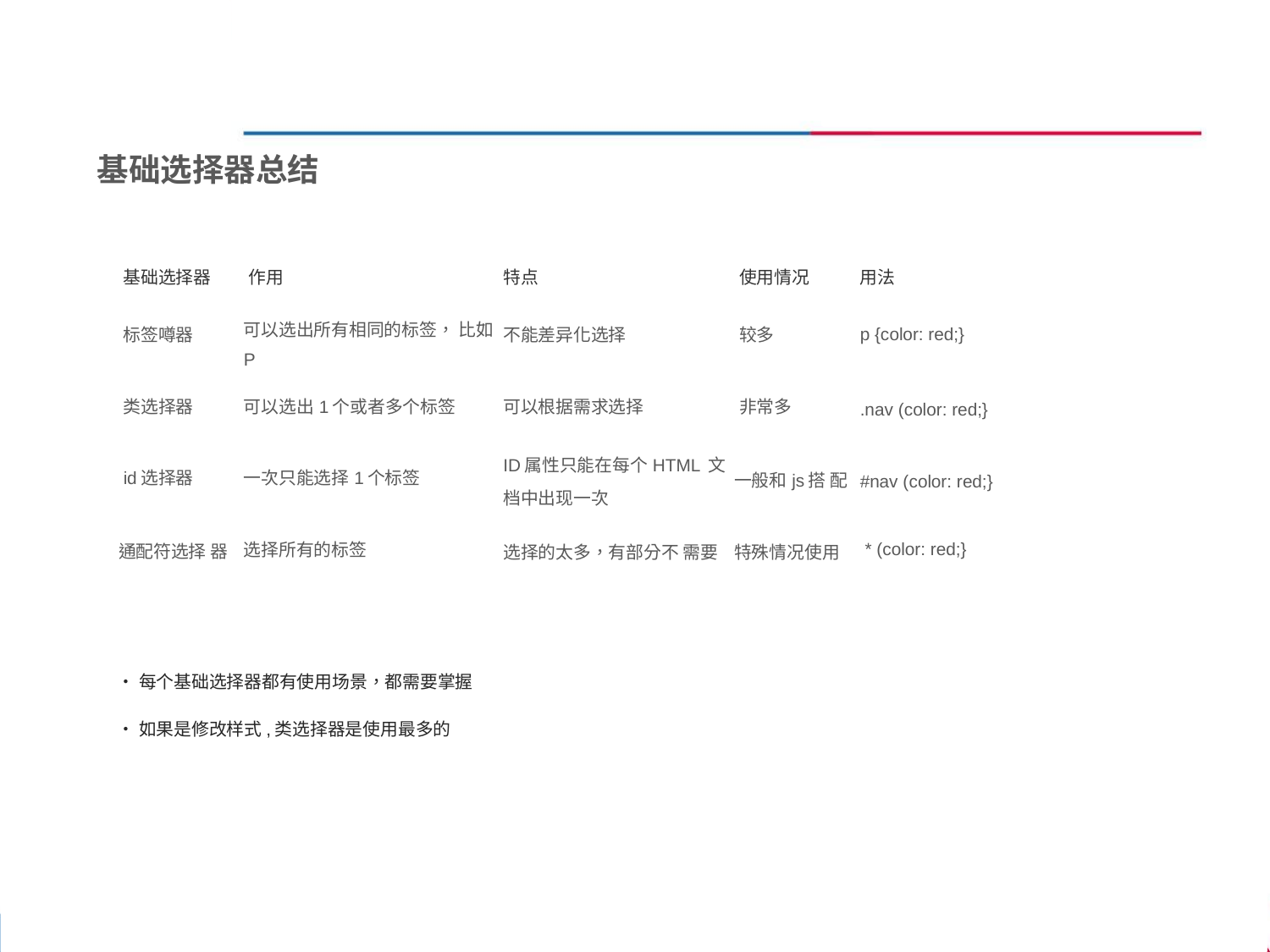

基础选择器总结
| 基础选择器 | 作用 | 特点 | 使用情况 | 用法 |
| --- | --- | --- | --- | --- |
| 标签噂器 | 可以选出所有相同的标签， 比如P | 不能差异化选择 | 较多 | p {color: red;} |
| 类选择器 | 可以选出1个或者多个标签 | 可以根据需求选择 | 非常多 | .nav (color: red;} |
| id选择器 | 一次只能选择1个标签 | ID属性只能在每个HTML 文档中出现一次 | 一般和js搭 配 | #nav (color: red;} |
| 通配符选择 器 | 选择所有的标签 | 选择的太多，有部分不 需要 | 特殊情况使用 | \* (color: red;} |
•每个基础选择器都有使用场景，都需要掌握
•如果是修改样式,类选择器是使用最多的